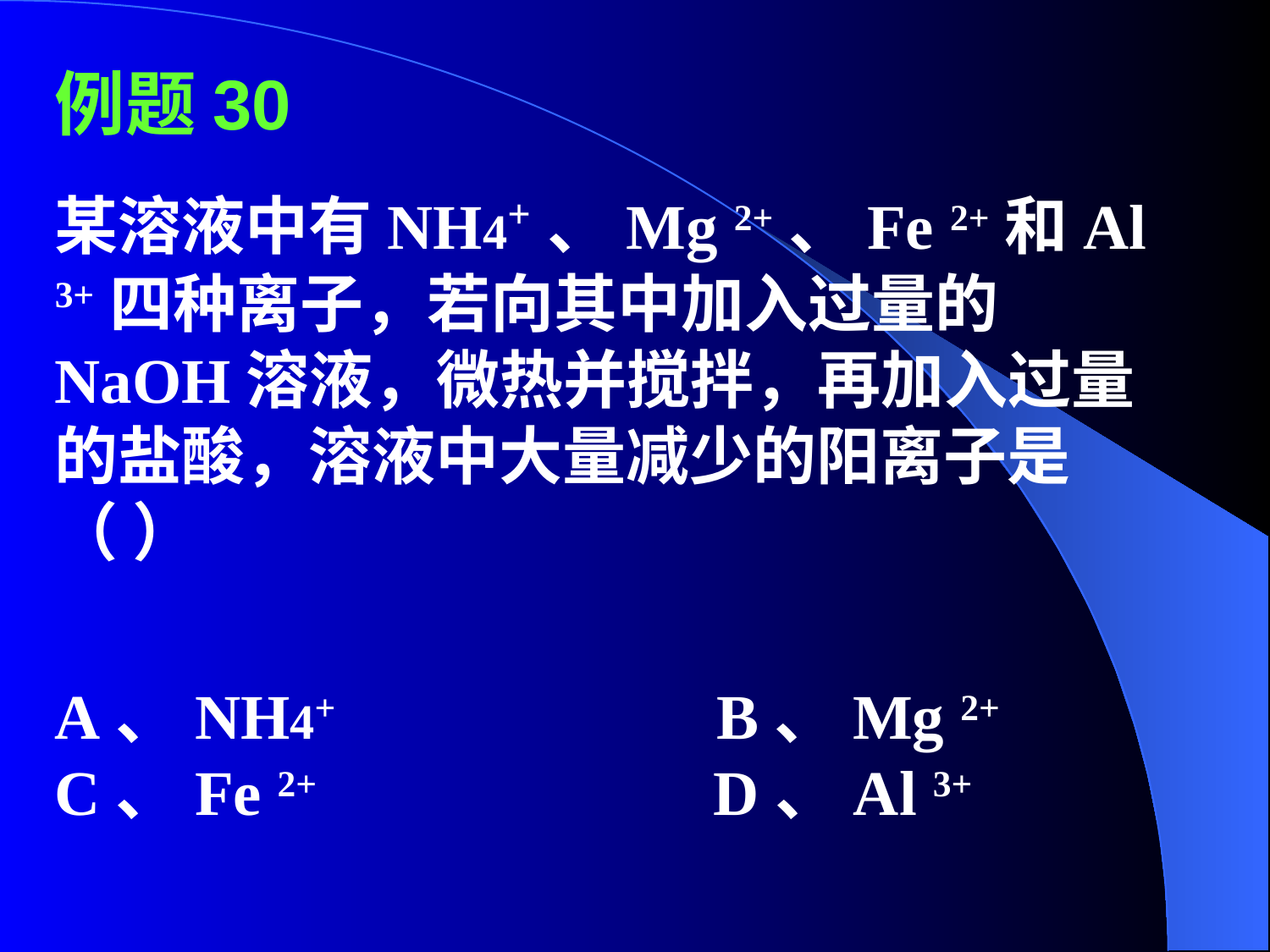

例题30
某溶液中有NH4+、Mg 2+、Fe 2+和Al 3+四种离子，若向其中加入过量的NaOH溶液，微热并搅拌，再加入过量的盐酸，溶液中大量减少的阳离子是（ ）
A、NH4+                        B、Mg 2+                 C、Fe 2+                         D、Al 3+

77